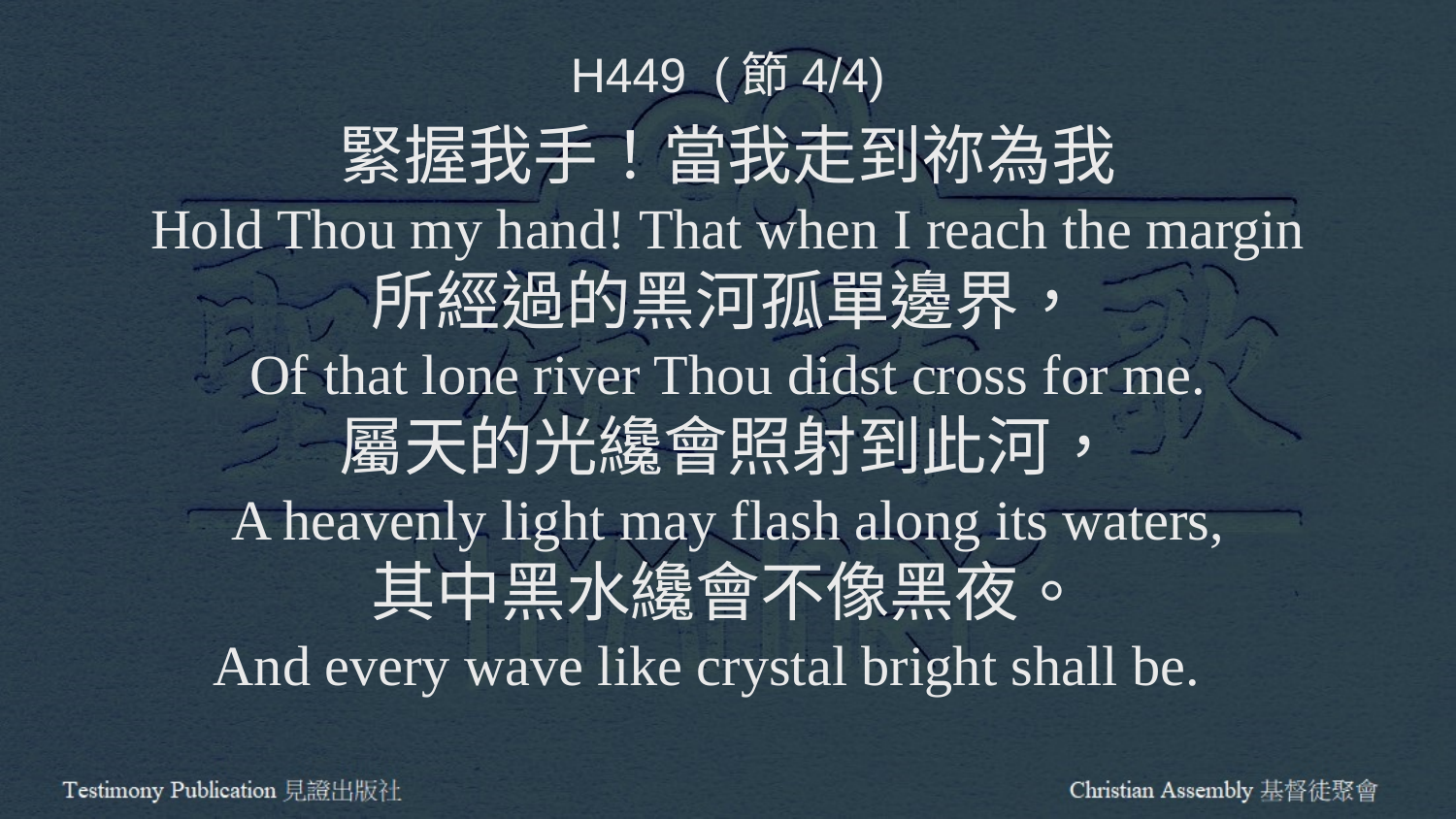

H449  (節4/4)
緊握我手！當我走到祢為我
Hold Thou my hand! That when I reach the margin
所經過的黑河孤單邊界，
Of that lone river Thou didst cross for me.
屬天的光纔會照射到此河，
A heavenly light may flash along its waters,
其中黑水纔會不像黑夜。
And every wave like crystal bright shall be.